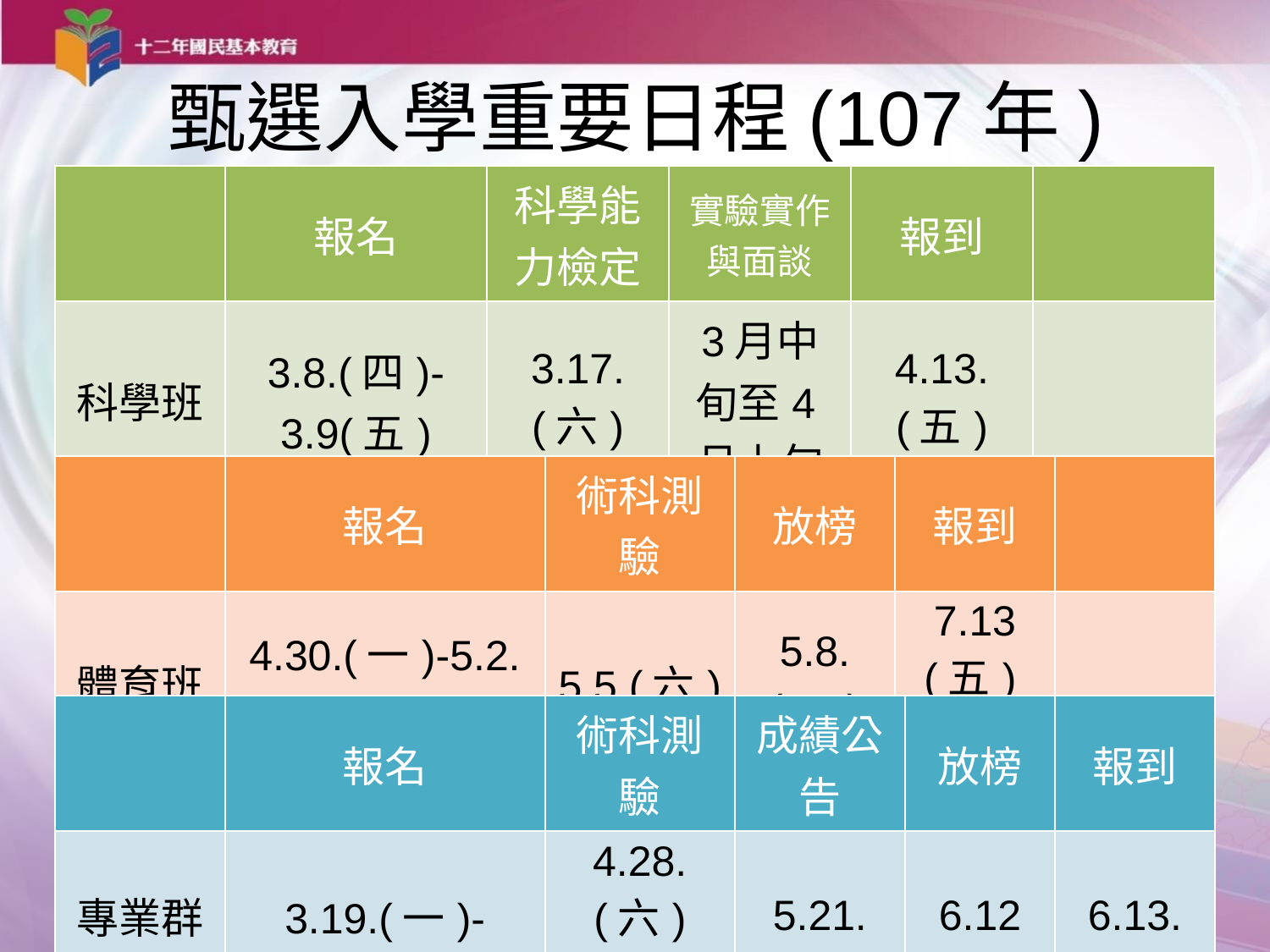

# 甄選入學重要日程(107年)
|  | 報名 | 科學能力檢定 | 實驗實作與面談 | 報到 |  |
| --- | --- | --- | --- | --- | --- |
| 科學班 | 3.8.(四)-3.9(五) | 3.17.(六) | 3月中旬至4月上旬 | 4.13.(五) |  |
|  | 報名 | 術科測驗 | 放榜 | 報到 |  |
| --- | --- | --- | --- | --- | --- |
| 體育班 | 4.30.(一)-5.2.(三) | 5.5.(六) | 5.8.(二) | 7.13 (五)前 |  |
|  | 報名 | 術科測驗 | 成績公告 | 放榜 | 報到 |
| --- | --- | --- | --- | --- | --- |
| 專業群科 | 3.19.(一)-3.23.(五) | 4.28.(六) 4.29.(日) | 5.21. (一) | 6.12 (二) | 6.13. (三) |
51